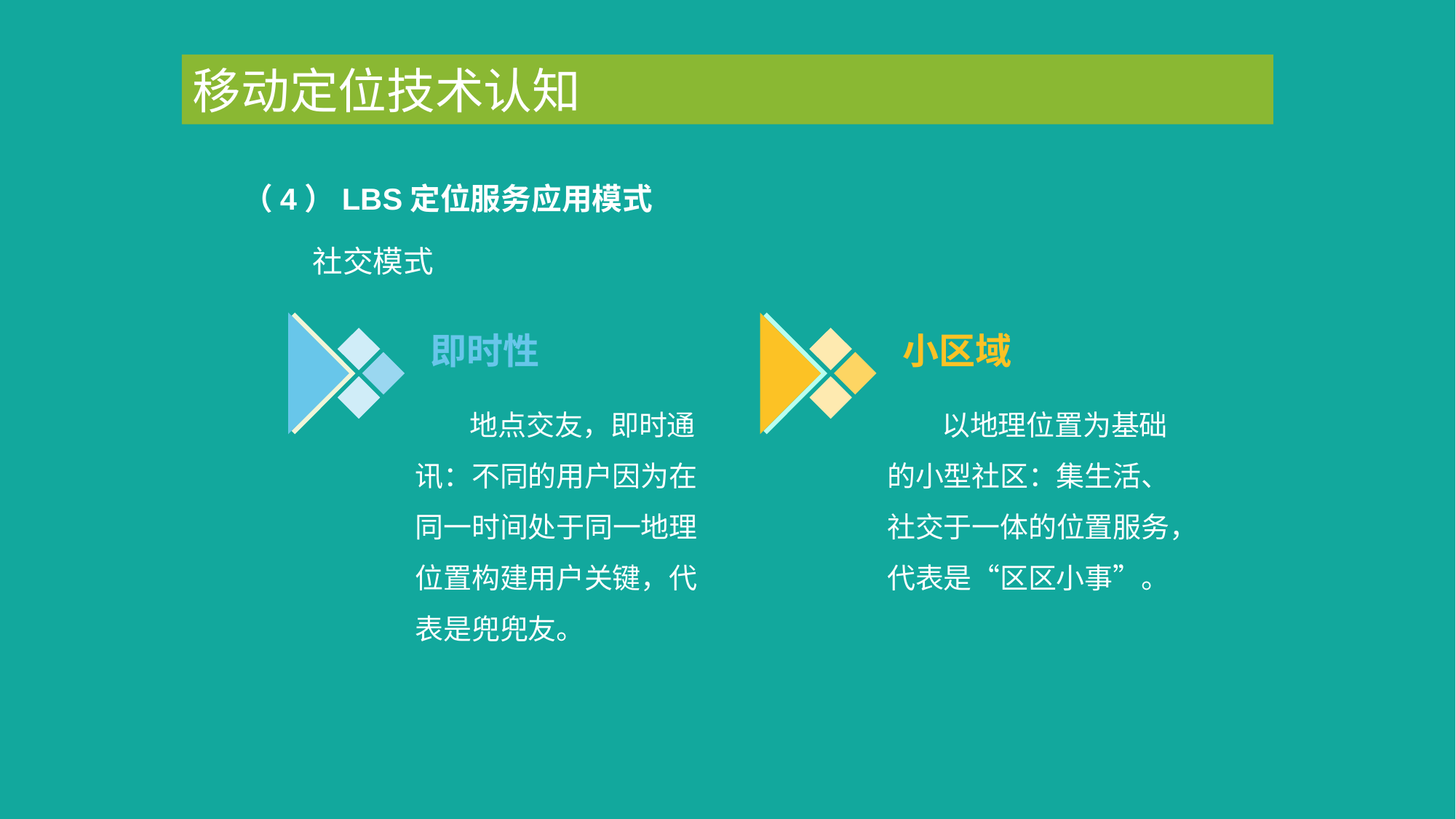

移动定位技术认知
（4）LBS定位服务应用模式
社交模式

即时性

小区域
地点交友，即时通讯：不同的用户因为在同一时间处于同一地理位置构建用户关键，代表是兜兜友。
以地理位置为基础的小型社区：集生活、社交于一体的位置服务，代表是“区区小事”。